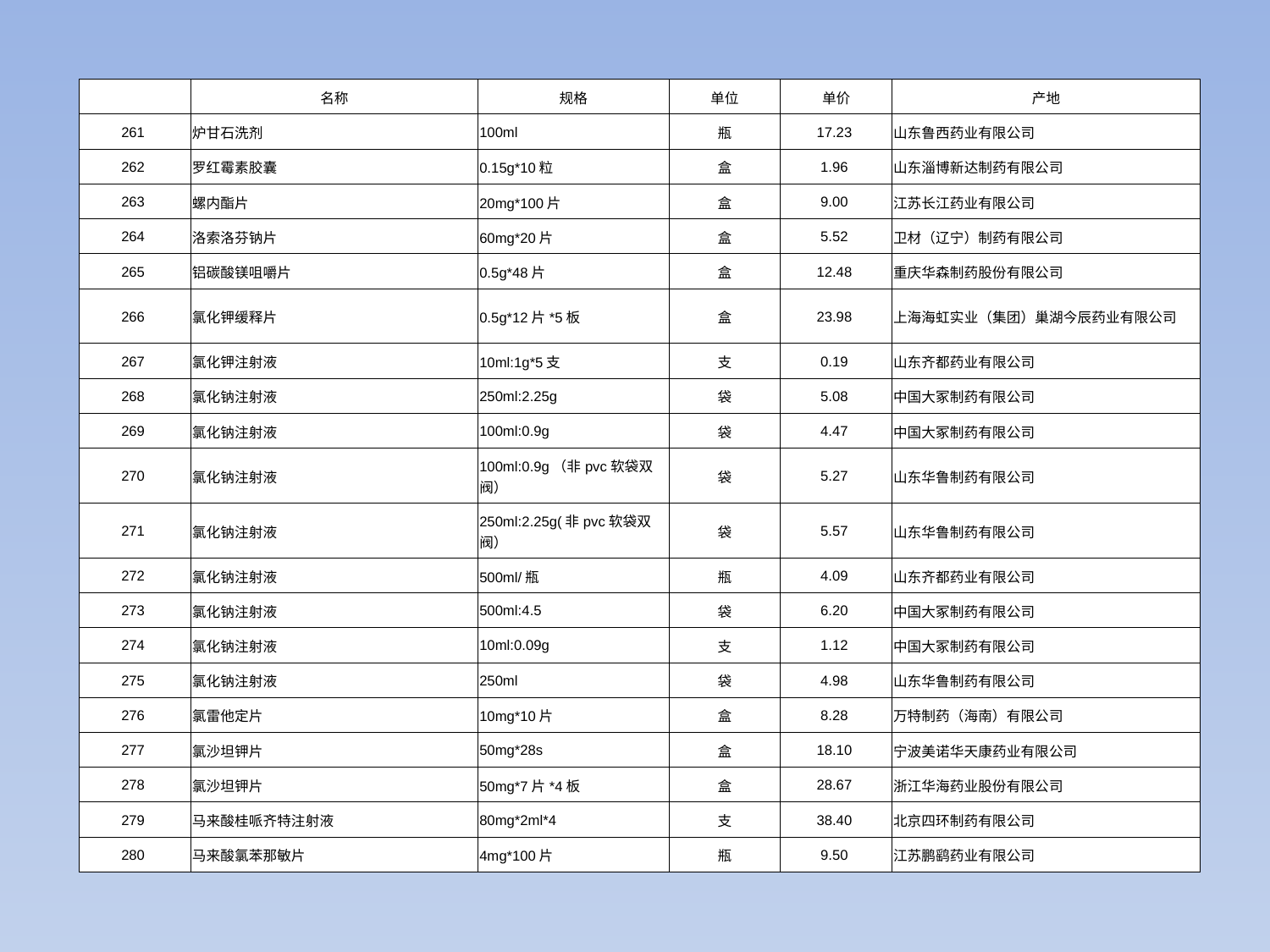

|  | 名称 | 规格 | 单位 | 单价 | 产地 |
| --- | --- | --- | --- | --- | --- |
| 261 | 炉甘石洗剂 | 100ml | 瓶 | 17.23 | 山东鲁西药业有限公司 |
| 262 | 罗红霉素胶囊 | 0.15g\*10粒 | 盒 | 1.96 | 山东淄博新达制药有限公司 |
| 263 | 螺内酯片 | 20mg\*100片 | 盒 | 9.00 | 江苏长江药业有限公司 |
| 264 | 洛索洛芬钠片 | 60mg\*20片 | 盒 | 5.52 | 卫材（辽宁）制药有限公司 |
| 265 | 铝碳酸镁咀嚼片 | 0.5g\*48片 | 盒 | 12.48 | 重庆华森制药股份有限公司 |
| 266 | 氯化钾缓释片 | 0.5g\*12片\*5板 | 盒 | 23.98 | 上海海虹实业（集团）巢湖今辰药业有限公司 |
| 267 | 氯化钾注射液 | 10ml:1g\*5支 | 支 | 0.19 | 山东齐都药业有限公司 |
| 268 | 氯化钠注射液 | 250ml:2.25g | 袋 | 5.08 | 中国大冢制药有限公司 |
| 269 | 氯化钠注射液 | 100ml:0.9g | 袋 | 4.47 | 中国大冢制药有限公司 |
| 270 | 氯化钠注射液 | 100ml:0.9g（非pvc软袋双阀） | 袋 | 5.27 | 山东华鲁制药有限公司 |
| 271 | 氯化钠注射液 | 250ml:2.25g(非pvc软袋双阀） | 袋 | 5.57 | 山东华鲁制药有限公司 |
| 272 | 氯化钠注射液 | 500ml/瓶 | 瓶 | 4.09 | 山东齐都药业有限公司 |
| 273 | 氯化钠注射液 | 500ml:4.5 | 袋 | 6.20 | 中国大冢制药有限公司 |
| 274 | 氯化钠注射液 | 10ml:0.09g | 支 | 1.12 | 中国大冢制药有限公司 |
| 275 | 氯化钠注射液 | 250ml | 袋 | 4.98 | 山东华鲁制药有限公司 |
| 276 | 氯雷他定片 | 10mg\*10片 | 盒 | 8.28 | 万特制药（海南）有限公司 |
| 277 | 氯沙坦钾片 | 50mg\*28s | 盒 | 18.10 | 宁波美诺华天康药业有限公司 |
| 278 | 氯沙坦钾片 | 50mg\*7片\*4板 | 盒 | 28.67 | 浙江华海药业股份有限公司 |
| 279 | 马来酸桂哌齐特注射液 | 80mg\*2ml\*4 | 支 | 38.40 | 北京四环制药有限公司 |
| 280 | 马来酸氯苯那敏片 | 4mg\*100片 | 瓶 | 9.50 | 江苏鹏鹞药业有限公司 |